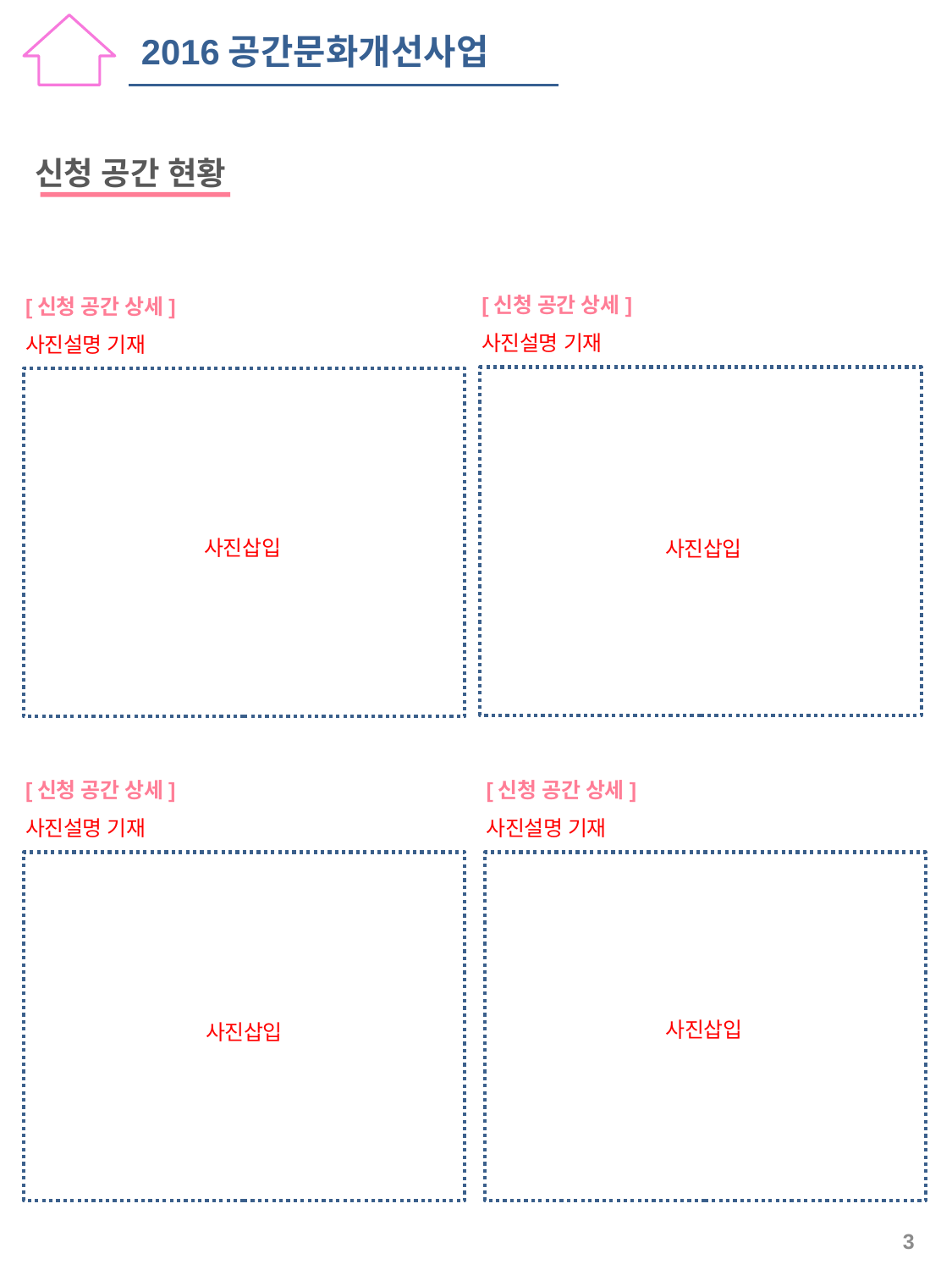

2016공간문화개선사업
신청 공간 현황

[신청 공간 상세]
사진설명 기재

[신청 공간 상세]
사진설명 기재

사진삽입
사진삽입
[신청 공간 상세]
사진설명 기재

[신청 공간 상세]
사진설명 기재

사진삽입
사진삽입
3